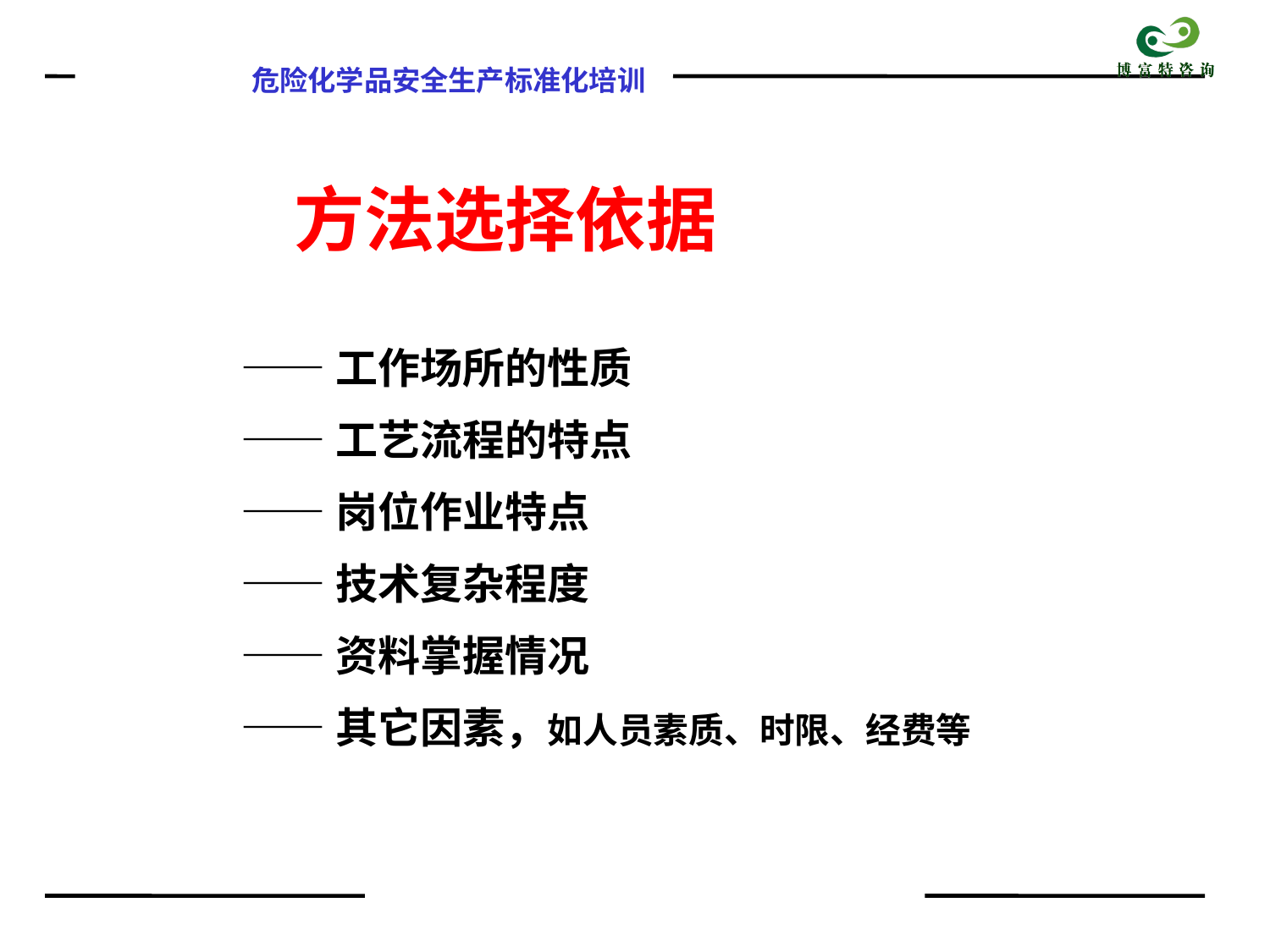

方法选择依据

    ——工作场所的性质
    ——工艺流程的特点
    ——岗位作业特点
    ——技术复杂程度
    ——资料掌握情况
    ——其它因素，如人员素质、时限、经费等